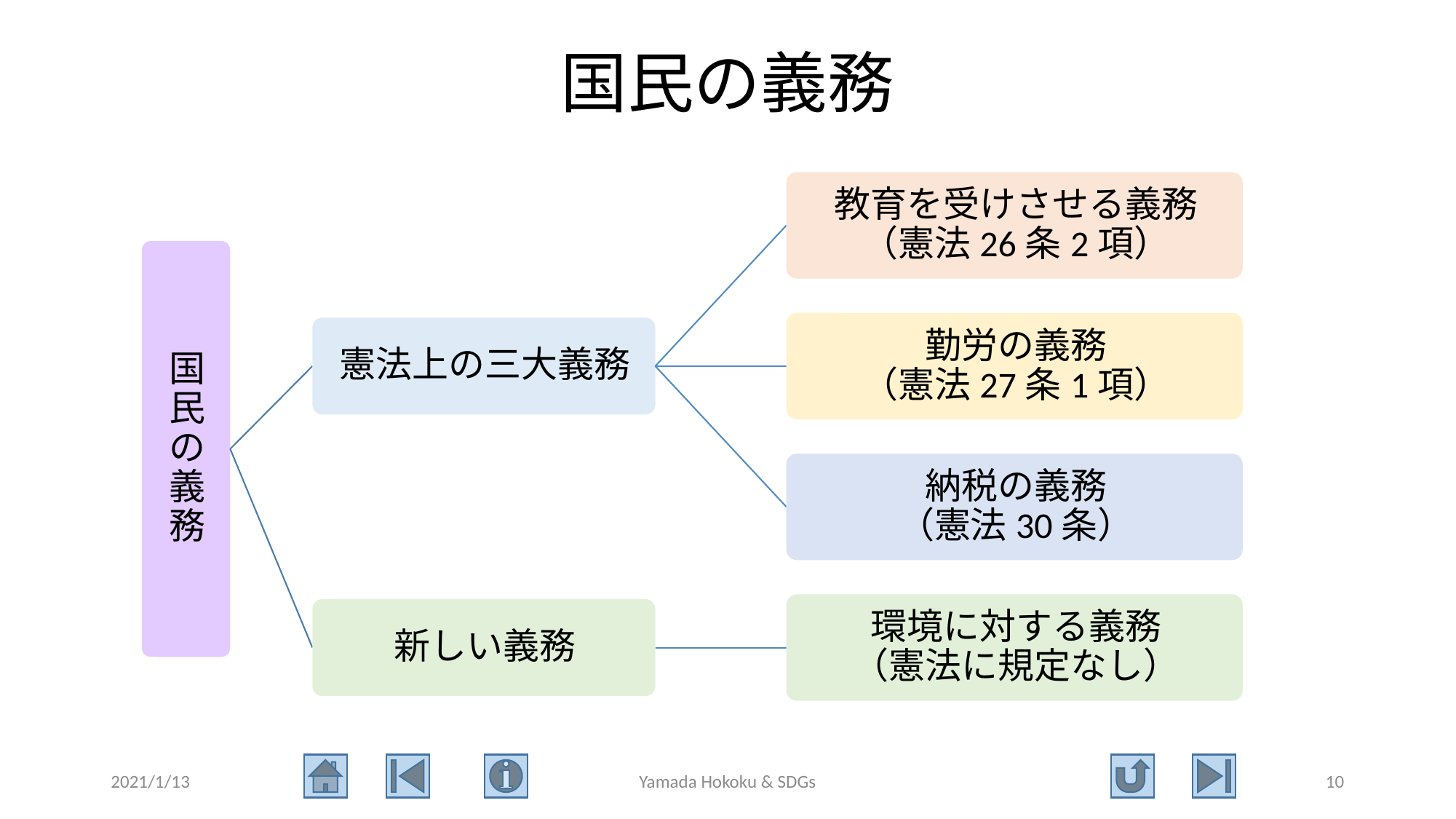

# 国民の義務
国
民
の
義
務

憲法上の三大義務

教育を受けさせる義務
（憲法26条2項）

勤労の義務
（憲法27条1項）

納税の義務
（憲法30条）

新しい義務

環境に対する義務
（憲法に規定なし）
2021/1/13
Yamada Hokoku & SDGs
10